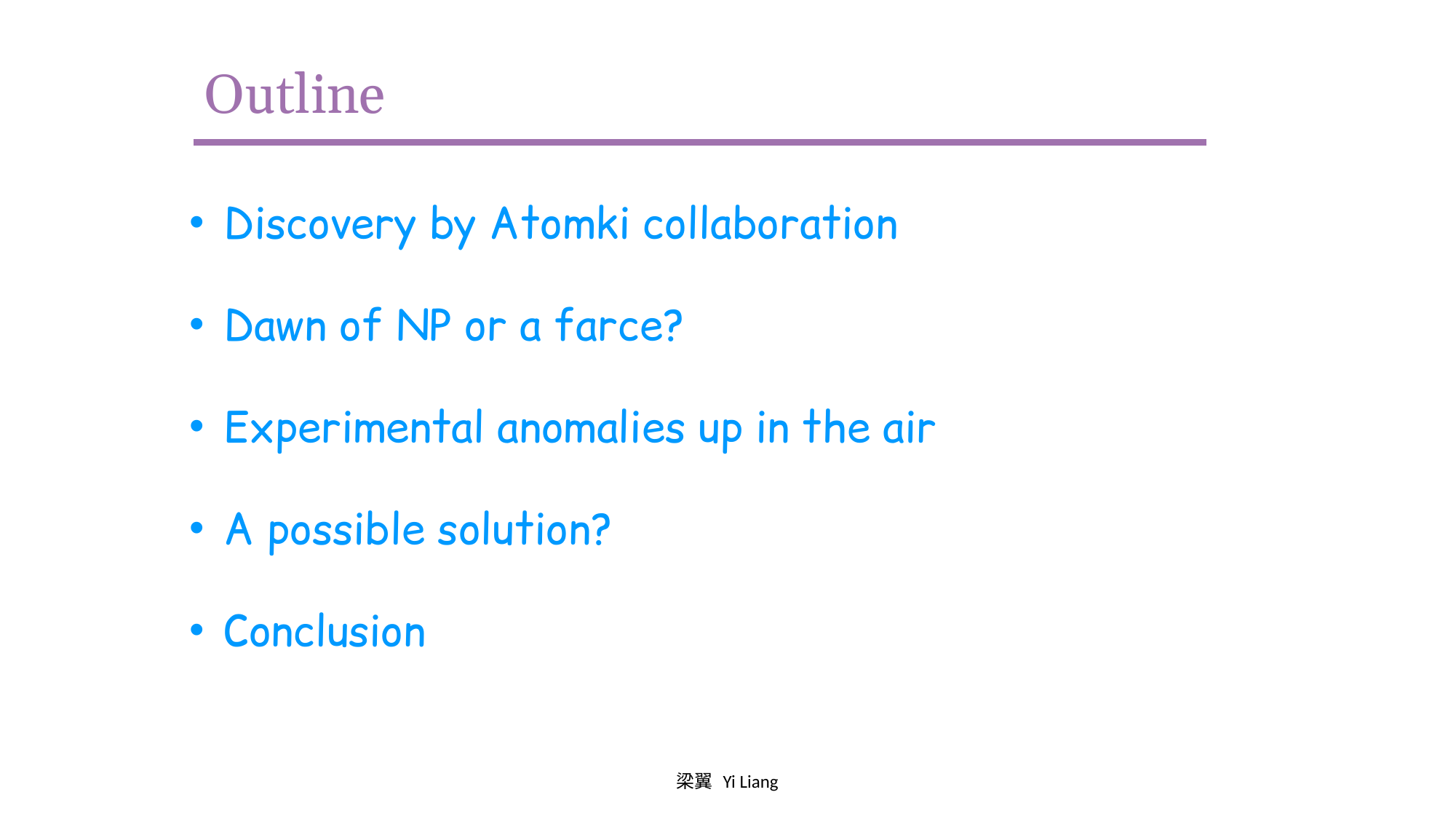

Outline
Discovery by Atomki collaboration

Dawn of NP or a farce?

Experimental anomalies up in the air

A possible solution?

Conclusion
梁翼 Yi Liang